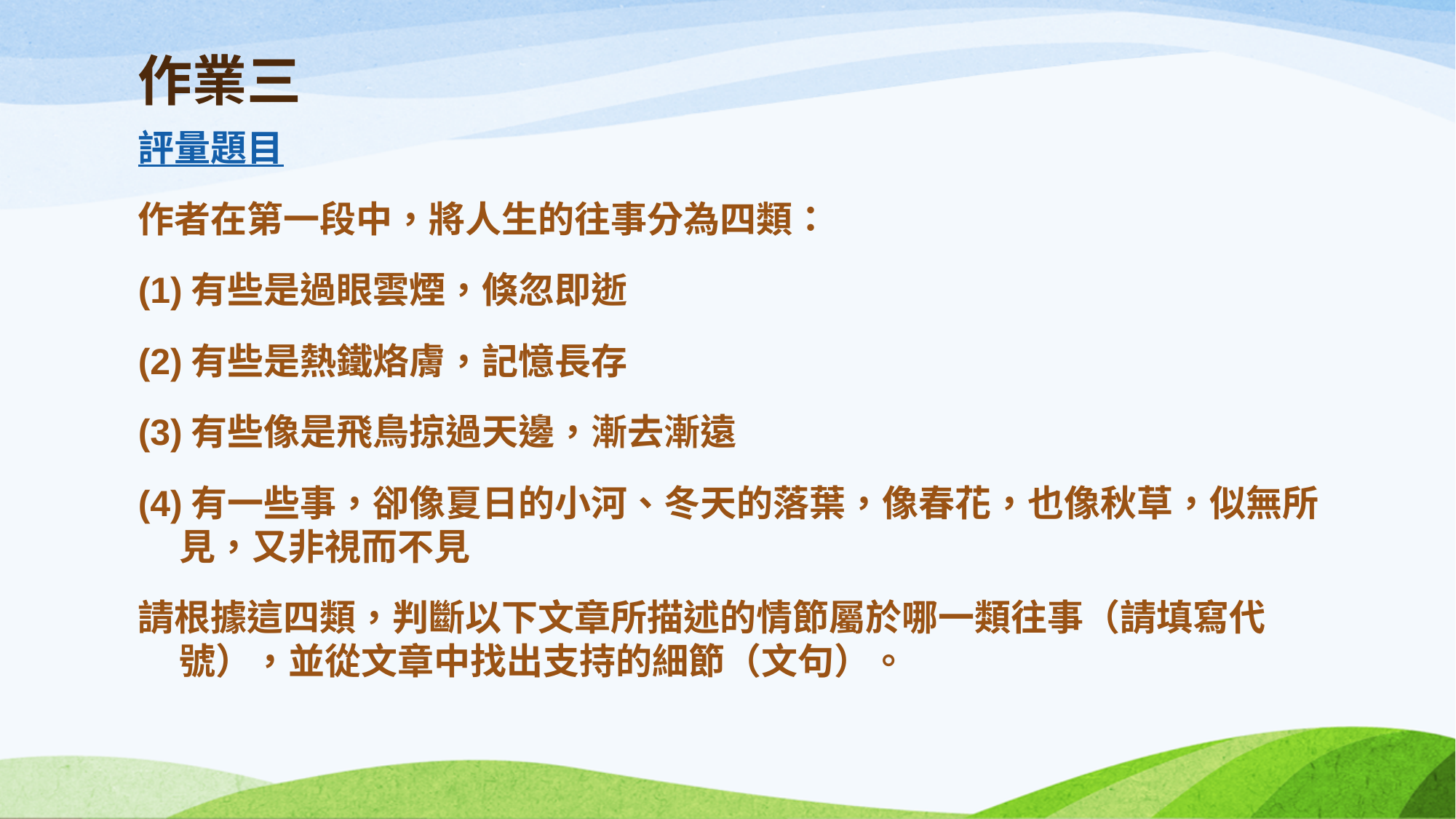

# 作業三
評量題目
作者在第一段中，將人生的往事分為四類：
(1)有些是過眼雲煙，倏忽即逝
(2)有些是熱鐵烙膚，記憶長存
(3)有些像是飛鳥掠過天邊，漸去漸遠
(4)有一些事，卻像夏日的小河、冬天的落葉，像春花，也像秋草，似無所見，又非視而不見
請根據這四類，判斷以下文章所描述的情節屬於哪一類往事（請填寫代號），並從文章中找出支持的細節（文句）。